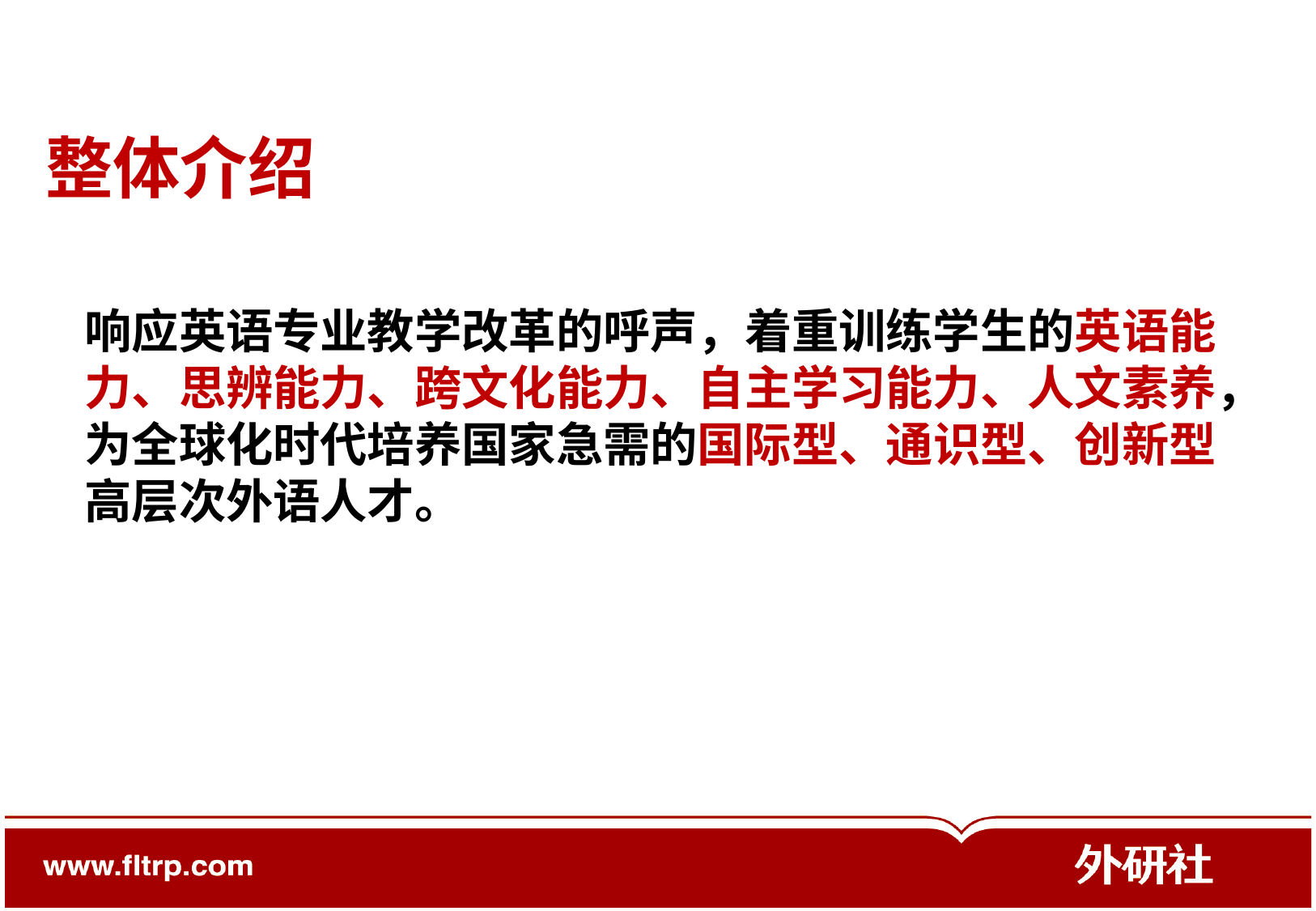

00
整体介绍
响应英语专业教学改革的呼声，着重训练学生的英语能力、思辨能力、跨文化能力、自主学习能力、人文素养，为全球化时代培养国家急需的国际型、通识型、创新型高层次外语人才。